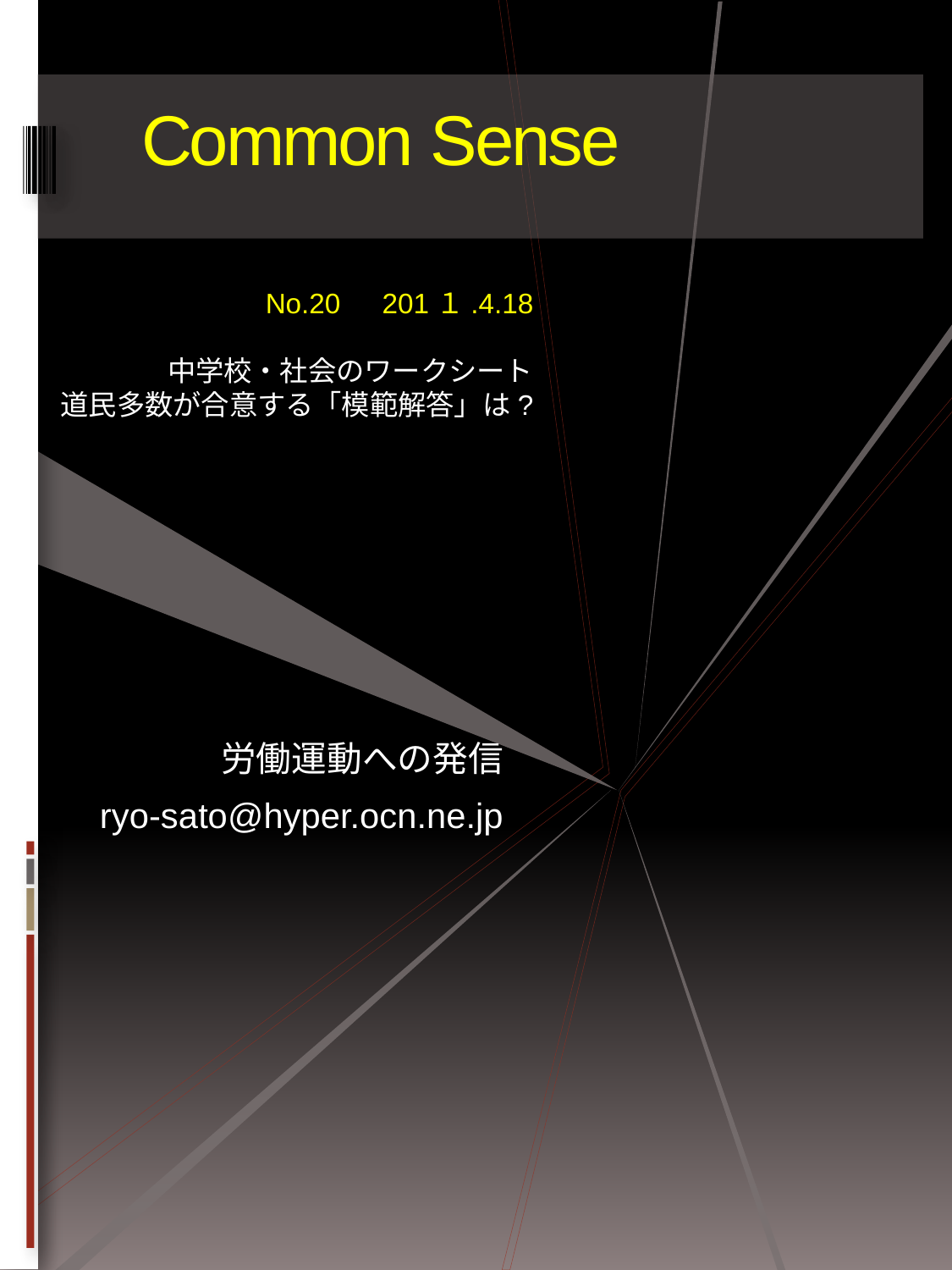

# Common Sense
No.20　201１.4.18

中学校・社会のワークシート
道民多数が合意する「模範解答」は?

労働運動への発信
ryo-sato@hyper.ocn.ne.jp